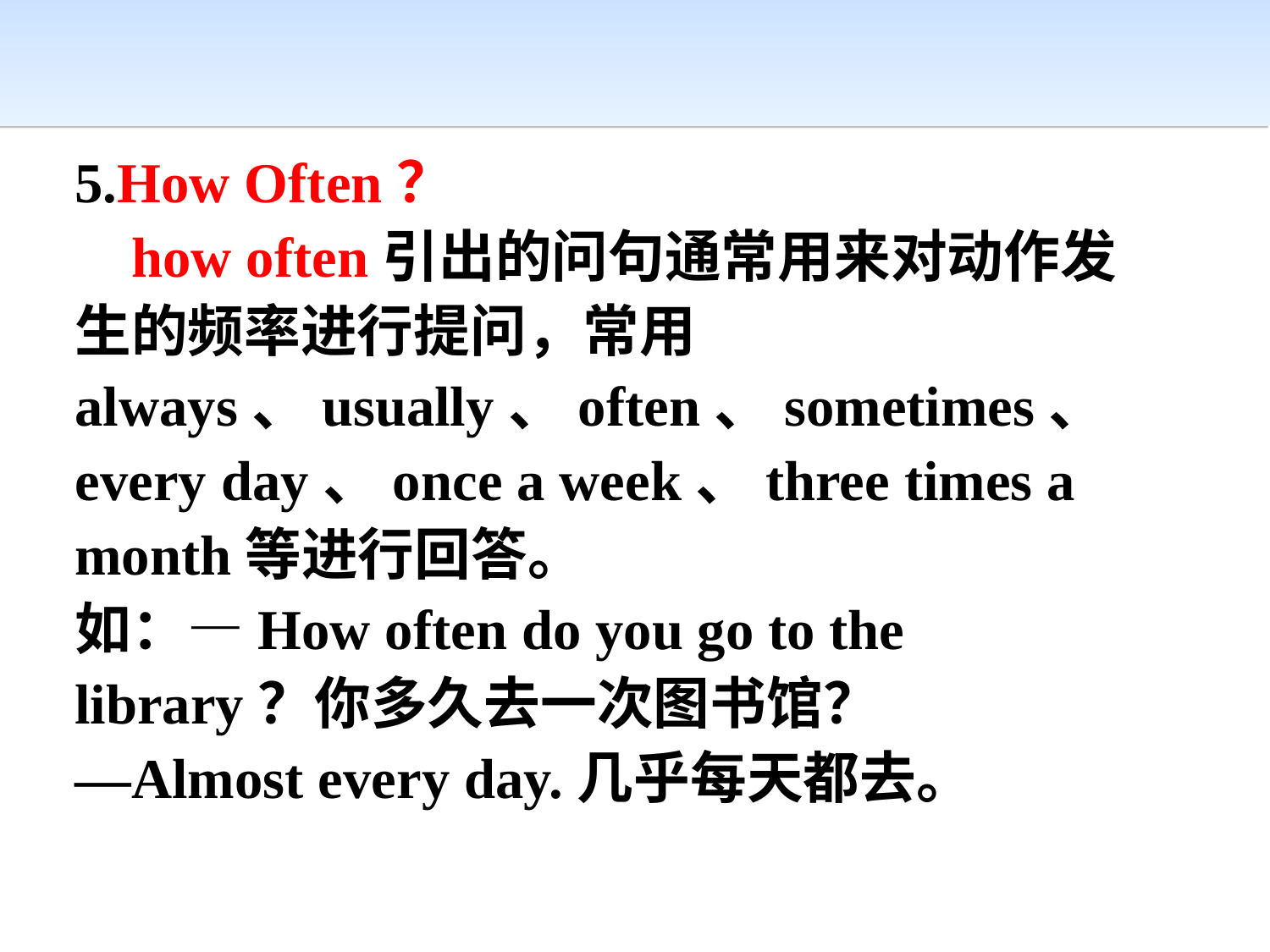

5.How Often？
    how often引出的问句通常用来对动作发生的频率进行提问，常用always、usually、often、sometimes、every day、once a week、three times a month等进行回答。
如：—How often do you go to the library？你多久去一次图书馆？
—Almost every day.几乎每天都去。